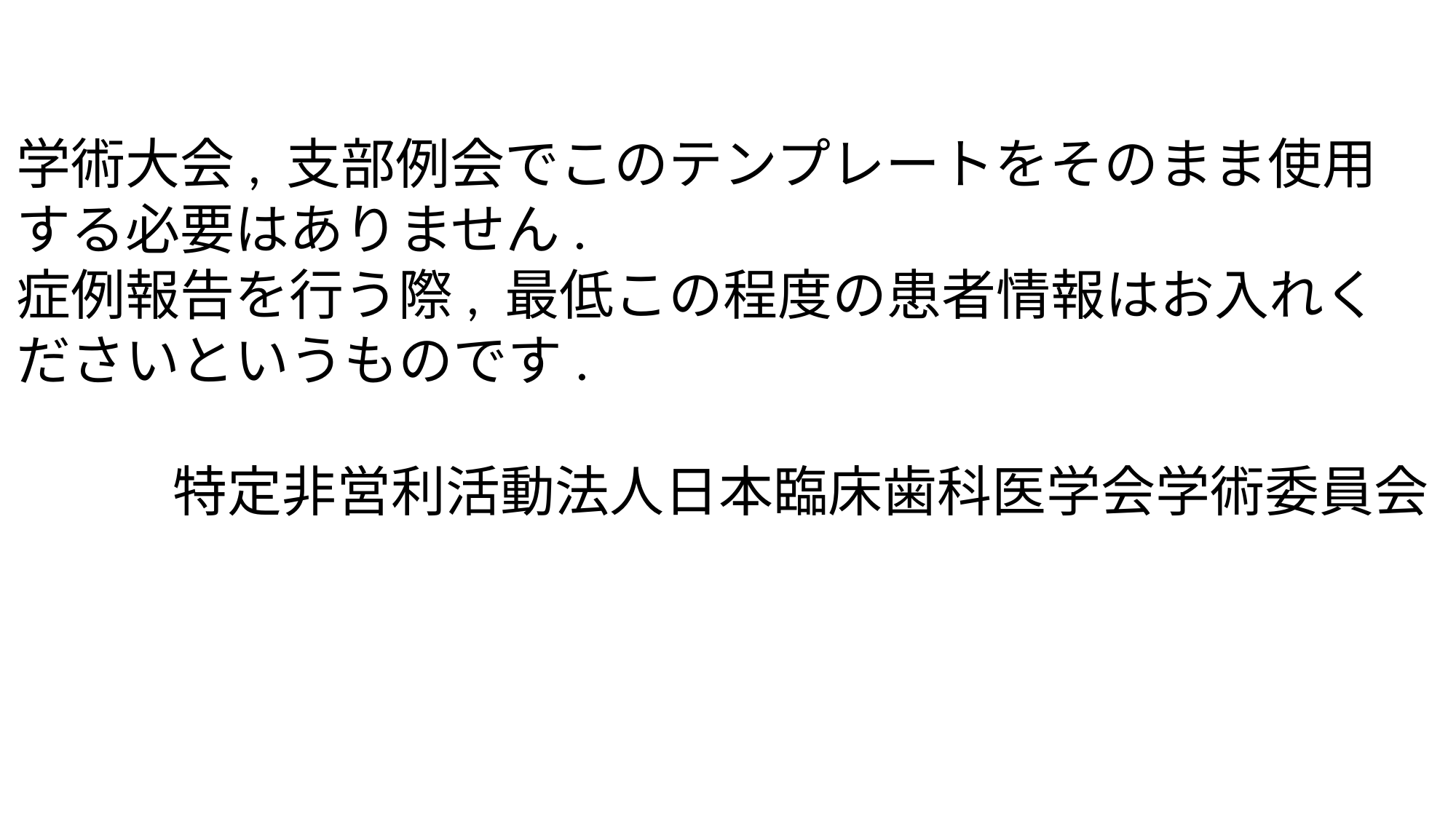

学術大会, 支部例会でこのテンプレートをそのまま使用する必要はありません.
症例報告を行う際, 最低この程度の患者情報はお入れくださいというものです.

特定非営利活動法人日本臨床歯科医学会学術委員会